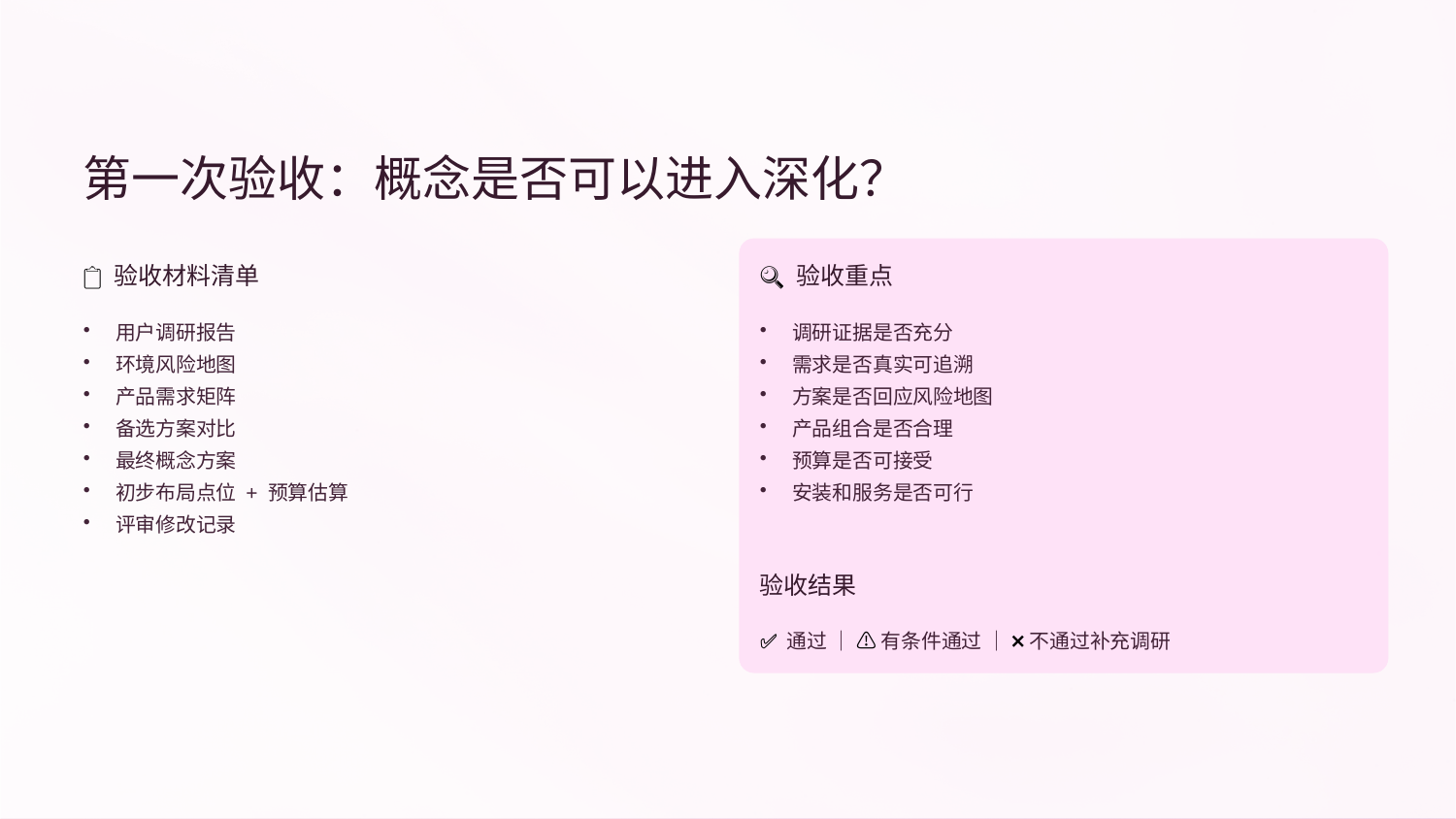

第一次验收：概念是否可以进入深化？

📋 验收材料清单
🔍 验收重点
用户调研报告
环境风险地图
产品需求矩阵
备选方案对比
最终概念方案
初步布局点位 + 预算估算
评审修改记录
调研证据是否充分
需求是否真实可追溯
方案是否回应风险地图
产品组合是否合理
预算是否可接受
安装和服务是否可行
验收结果
✅ 通过 ｜ ⚠️ 有条件通过 ｜ ❌ 不通过补充调研